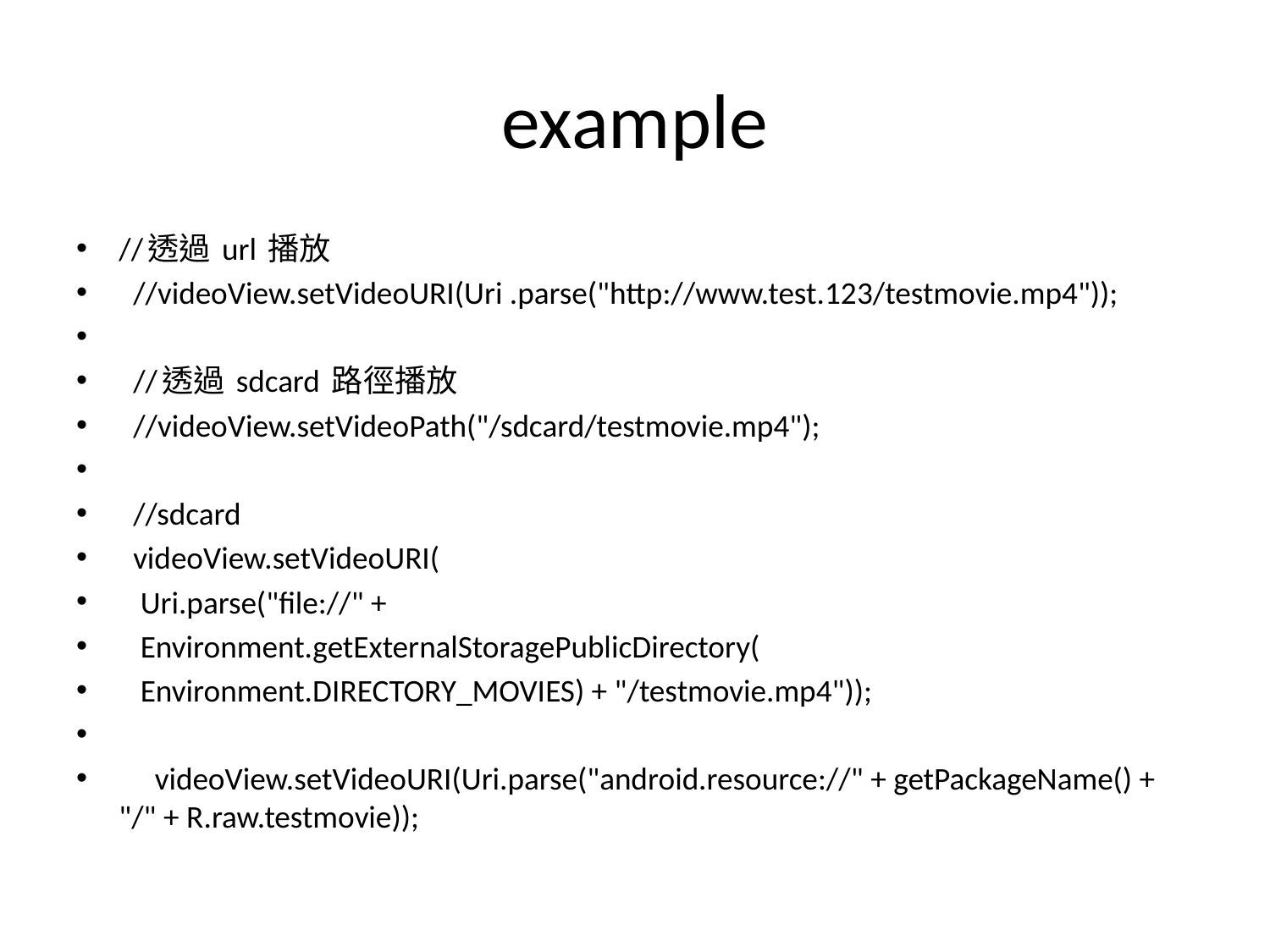

# example
//透過 url 播放
  //videoView.setVideoURI(Uri .parse("http://www.test.123/testmovie.mp4"));

  //透過 sdcard 路徑播放
  //videoView.setVideoPath("/sdcard/testmovie.mp4");

  //sdcard
  videoView.setVideoURI(
   Uri.parse("file://" +
   Environment.getExternalStoragePublicDirectory(
   Environment.DIRECTORY_MOVIES) + "/testmovie.mp4"));

     videoView.setVideoURI(Uri.parse("android.resource://" + getPackageName() + "/" + R.raw.testmovie));